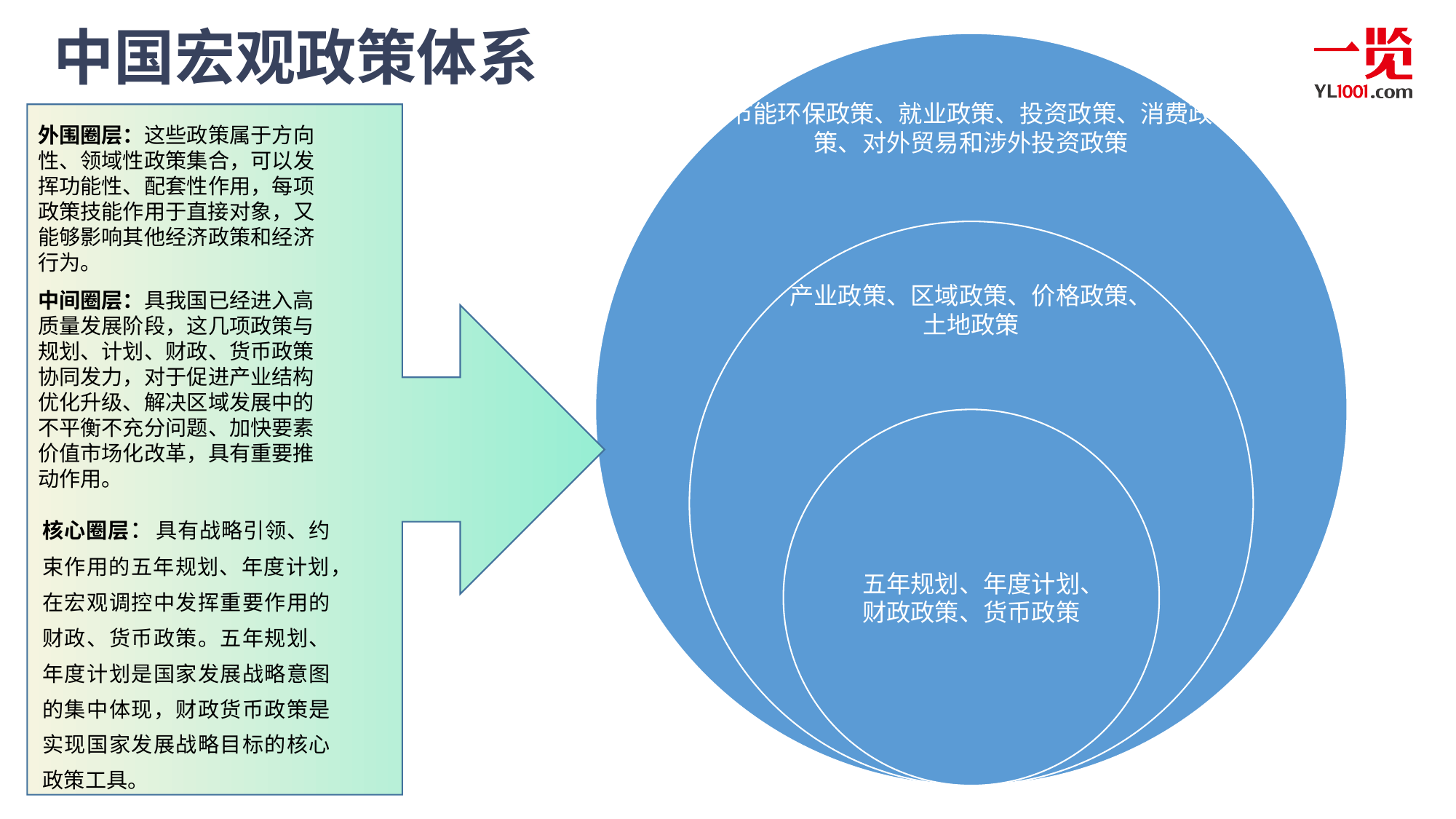

# 中国宏观政策体系
节能环保政策、就业政策、投资政策、消费政策、对外贸易和涉外投资政策
产业政策、区域政策、价格政策、土地政策
五年规划、年度计划、财政政策、货币政策

外围圈层：这些政策属于方向性、领域性政策集合，可以发挥功能性、配套性作用，每项政策技能作用于直接对象，又能够影响其他经济政策和经济行为。
中间圈层：具我国已经进入高质量发展阶段，这几项政策与规划、计划、财政、货币政策协同发力，对于促进产业结构优化升级、解决区域发展中的不平衡不充分问题、加快要素价值市场化改革，具有重要推动作用。
核心圈层：具有战略引领、约束作用的五年规划、年度计划，在宏观调控中发挥重要作用的财政、货币政策。五年规划、年度计划是国家发展战略意图的集中体现，财政货币政策是实现国家发展战略目标的核心政策工具。